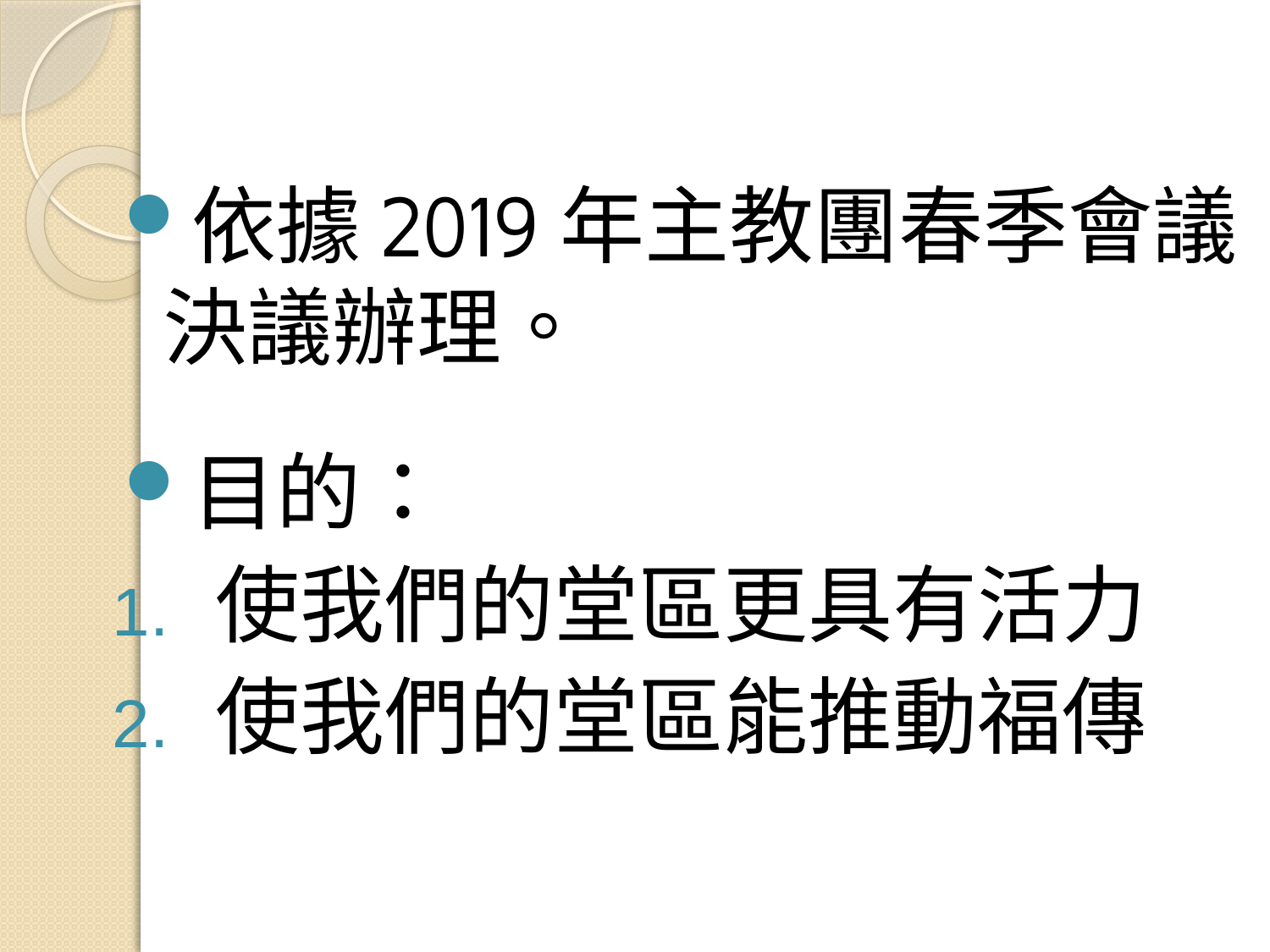

依據2019年主教團春季會議決議辦理。
目的：
使我們的堂區更具有活力
使我們的堂區能推動福傳